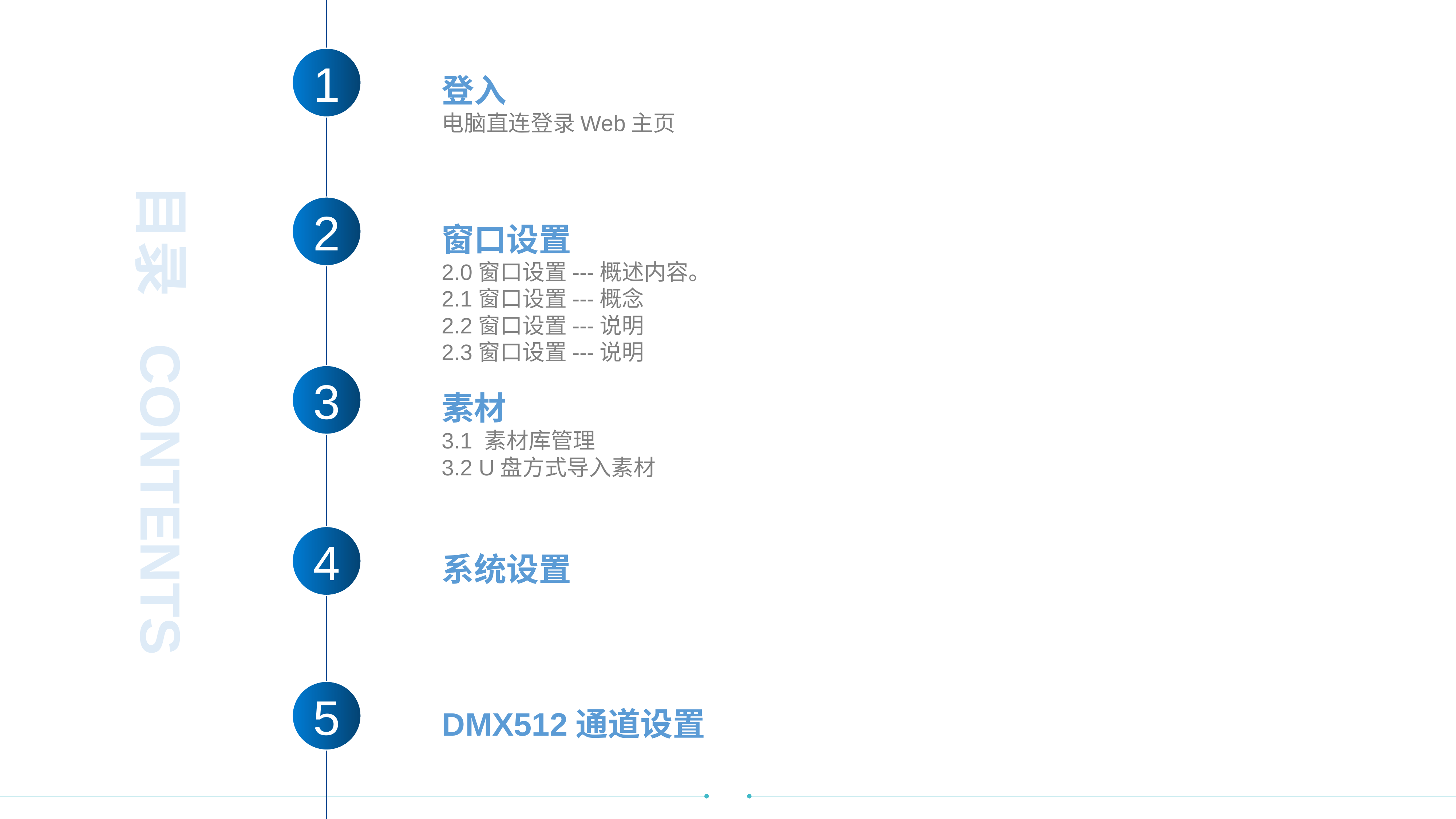

1
登入
电脑直连登录Web主页
2
窗口设置
2.0窗口设置---概述内容。
2.1窗口设置---概念
2.2窗口设置---说明
2.3窗口设置---说明

目录
3
素材
3.1 素材库管理
3.2 U盘方式导入素材
CONTENTS
4
系统设置
5
DMX512通道设置
2